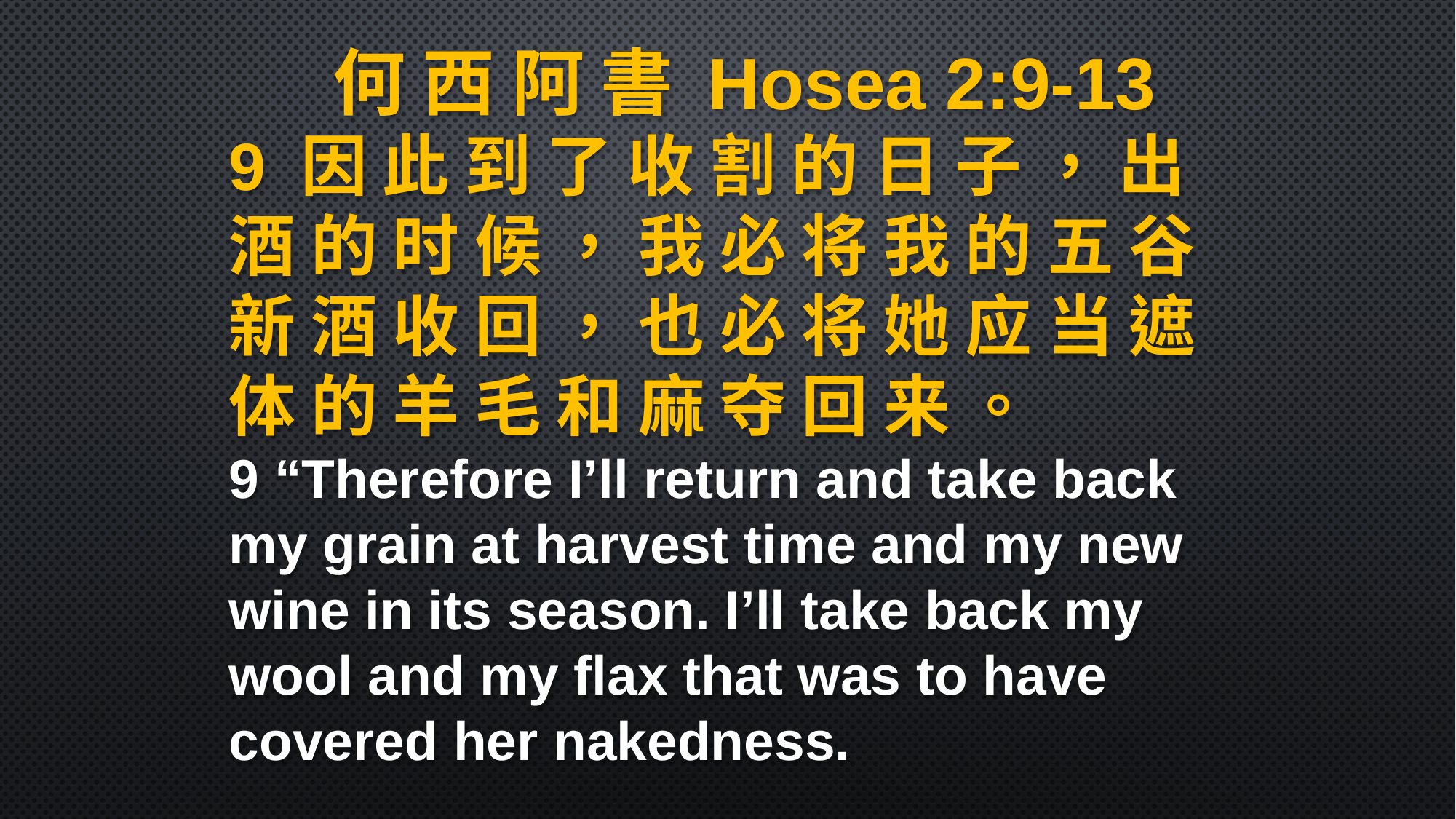

何 西 阿 書 Hosea 2:9-13
9 因 此 到 了 收 割 的 日 子 ， 出 酒 的 时 候 ， 我 必 将 我 的 五 谷 新 酒 收 回 ， 也 必 将 她 应 当 遮 体 的 羊 毛 和 麻 夺 回 来 。
9 “Therefore I’ll return and take back my grain at harvest time and my new wine in its season. I’ll take back my wool and my flax that was to have covered her nakedness.